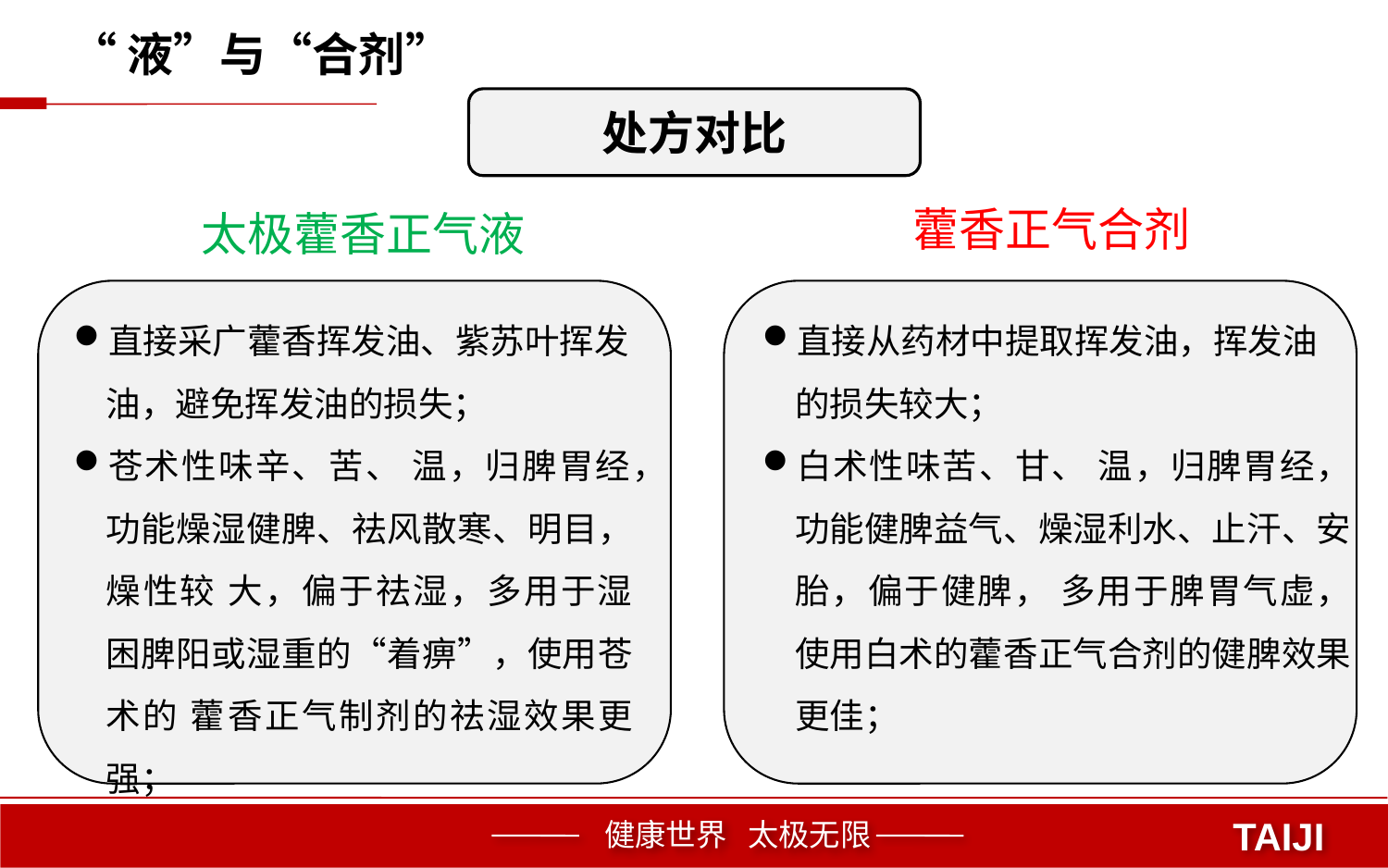

“液”与“合剂”
处方对比
藿香正气合剂
太极藿香正气液

直接采广藿香挥发油、紫苏叶挥发油，避免挥发油的损失；
苍术性味辛、苦、 温，归脾胃经，功能燥湿健脾、祛风散寒、明目，燥性较 大，偏于祛湿，多用于湿困脾阳或湿重的“着痹”，使用苍术的 藿香正气制剂的祛湿效果更强；
直接从药材中提取挥发油，挥发油的损失较大；
白术性味苦、甘、 温，归脾胃经，功能健脾益气、燥湿利水、止汗、安胎，偏于健脾， 多用于脾胃气虚，使用白术的藿香正气合剂的健脾效果更佳；